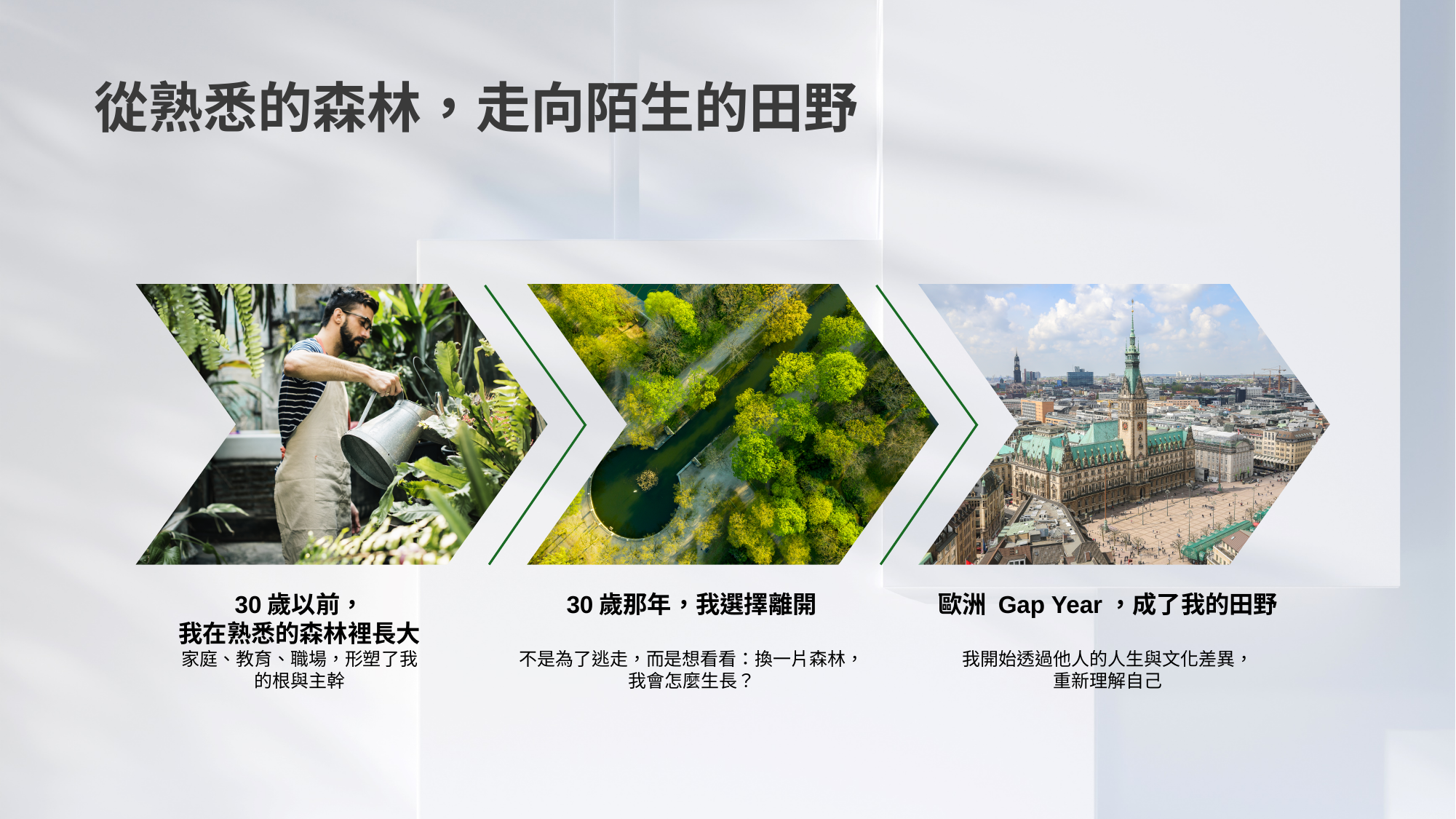

從熟悉的森林，走向陌生的田野

30歲以前，
我在熟悉的森林裡長大
家庭、教育、職場，形塑了我的根與主幹
30歲那年，我選擇離開
不是為了逃走，而是想看看：換一片森林，我會怎麼生長？
歐洲 Gap Year，成了我的田野
我開始透過他人的人生與文化差異，
重新理解自己